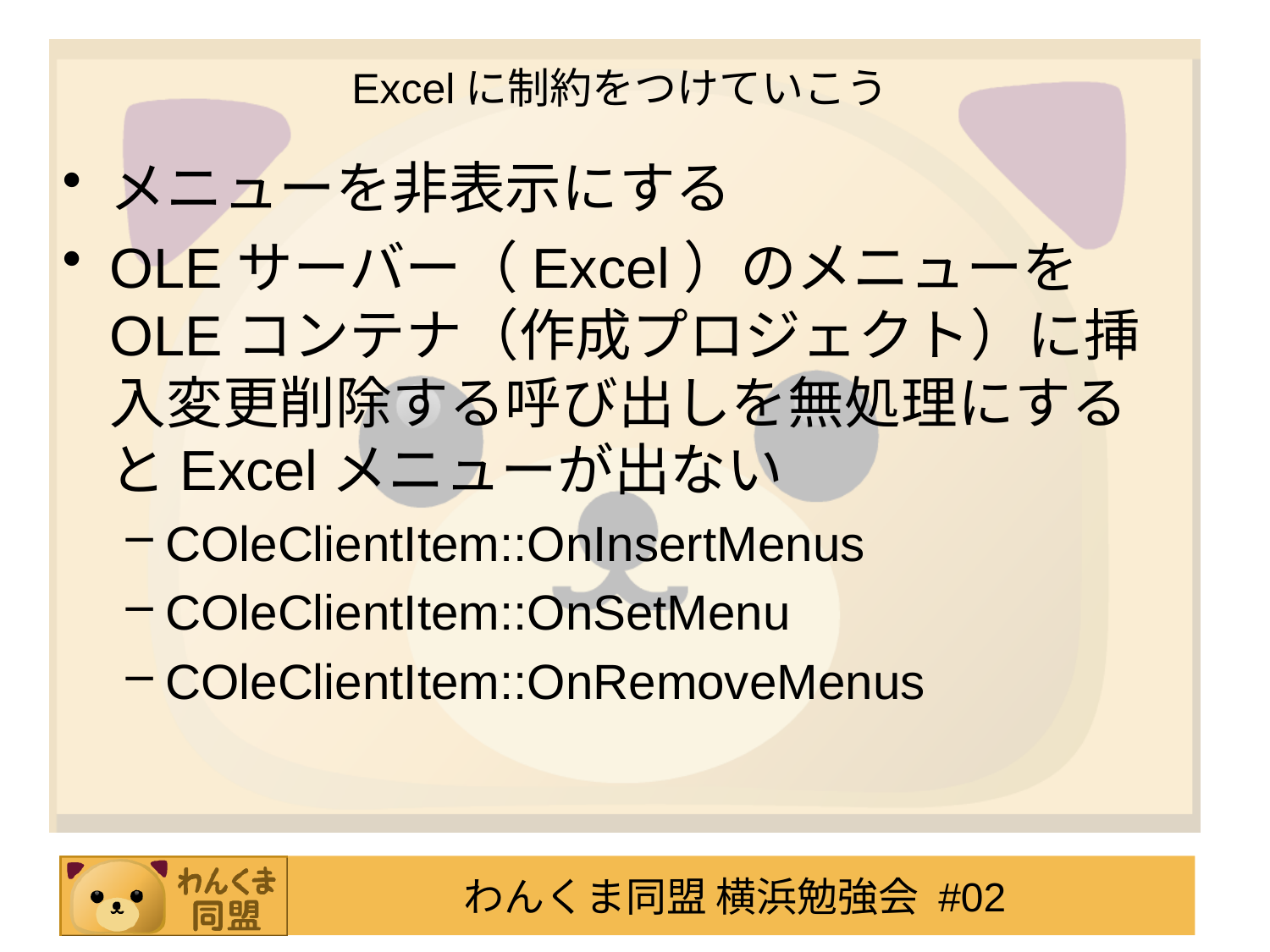

# Excelに制約をつけていこう
メニューを非表示にする
OLEサーバー（Excel）のメニューをOLEコンテナ（作成プロジェクト）に挿入変更削除する呼び出しを無処理にするとExcelメニューが出ない
COleClientItem::OnInsertMenus
COleClientItem::OnSetMenu
COleClientItem::OnRemoveMenus